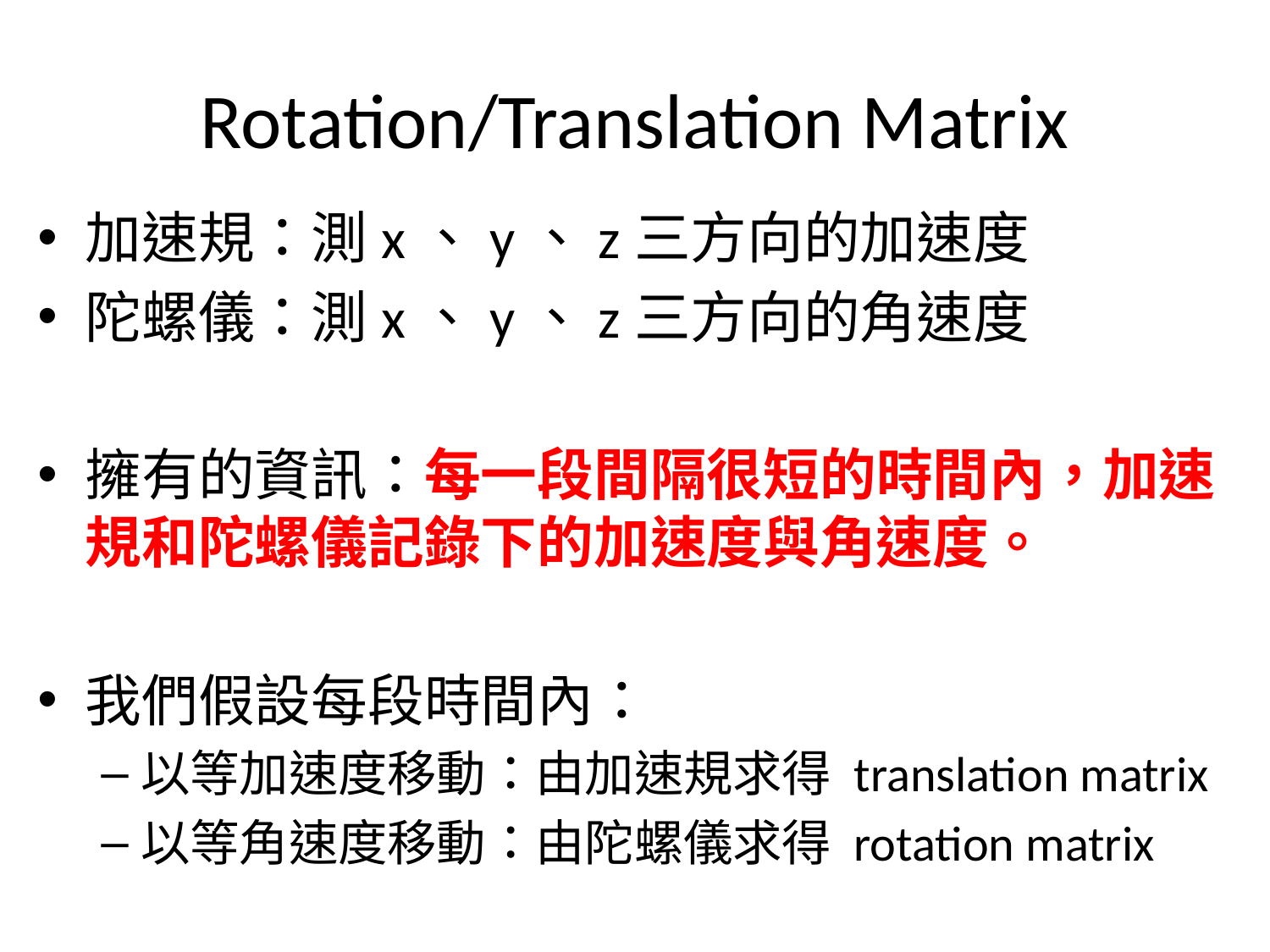

# Rotation/Translation Matrix
加速規：測x、y、z三方向的加速度
陀螺儀：測x、y、z三方向的角速度

擁有的資訊：每一段間隔很短的時間內，加速規和陀螺儀記錄下的加速度與角速度。

我們假設每段時間內：
以等加速度移動：由加速規求得 translation matrix
以等角速度移動：由陀螺儀求得 rotation matrix